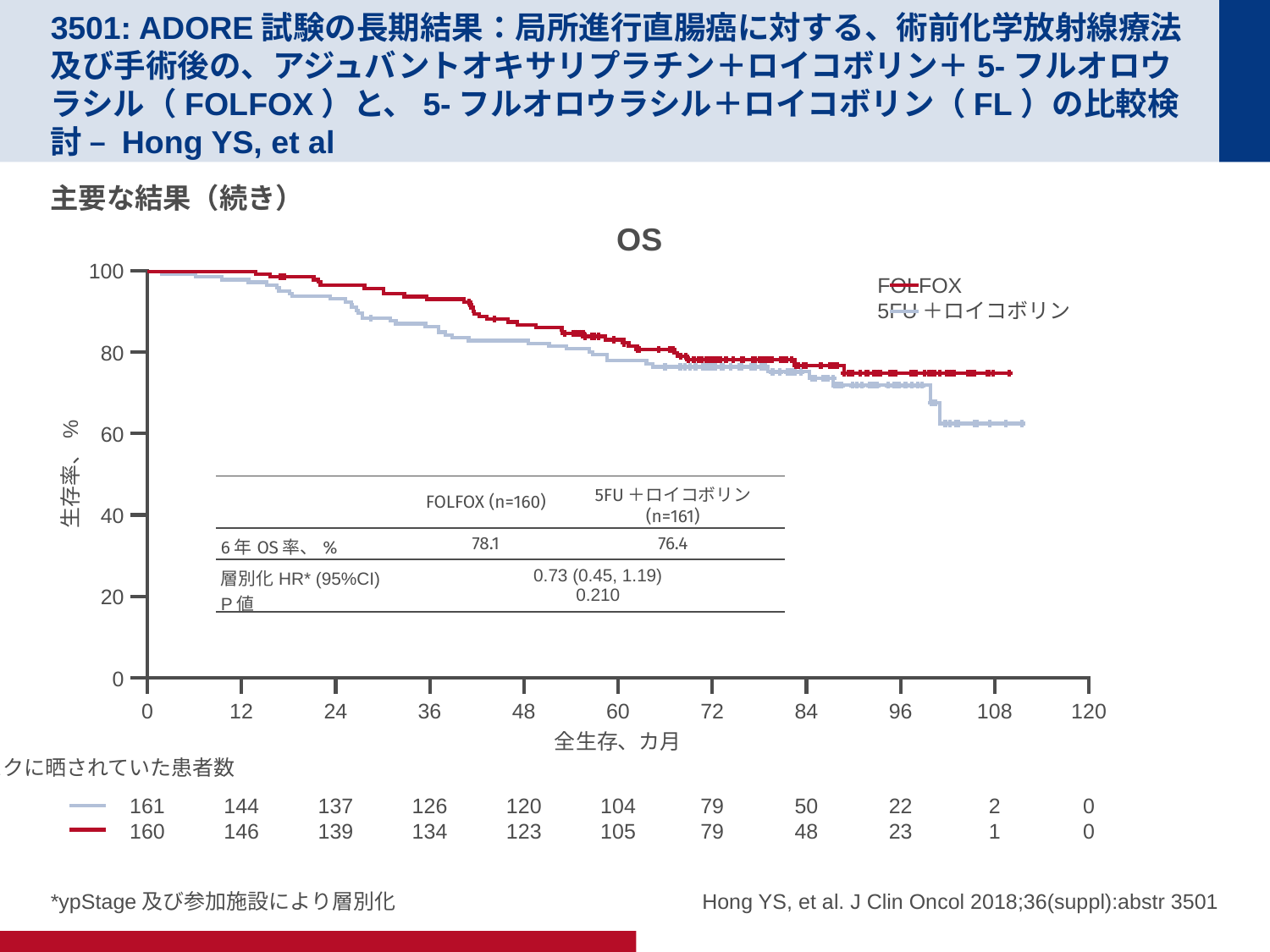

# 3501: ADORE試験の長期結果：局所進行直腸癌に対する、術前化学放射線療法及び手術後の、アジュバントオキサリプラチン＋ロイコボリン＋5-フルオロウラシル（FOLFOX）と、5-フルオロウラシル＋ロイコボリン（FL）の比較検討 – Hong YS, et al
主要な結果（続き）

OS
100
FOLFOX
5FU＋ロイコボリン

80
60
生存率、%
|  | FOLFOX (n=160) | 5FU＋ロイコボリン (n=161) |
| --- | --- | --- |
| 6年OS率、% | 78.1 | 76.4 |
| 層別化HR\* (95%CI) P値 | 0.73 (0.45, 1.19) 0.210 |  |
40
20
0
0
12
24
36
48
60
72
84
96
108
120
全生存、カ月
リスクに晒されていた患者数
161
160
144
146
137
139
126
134
120
123
104
105
79
79
50
48
22
23
2
1
0
0
*ypStage及び参加施設により層別化
Hong YS, et al. J Clin Oncol 2018;36(suppl):abstr 3501